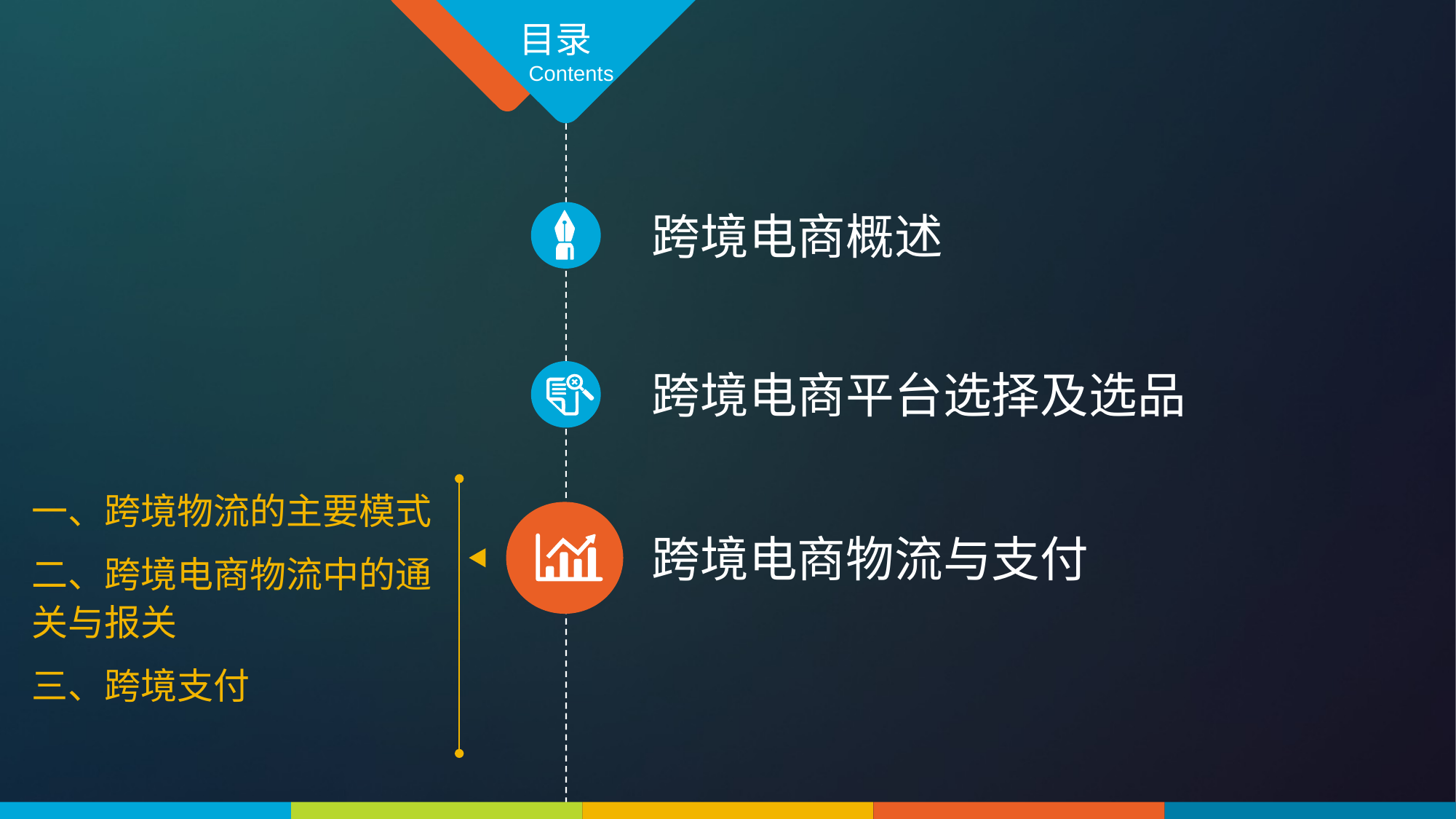

目录
Contents

跨境电商概述

跨境电商平台选择及选品

一、跨境物流的主要模式
二、跨境电商物流中的通关与报关
三、跨境支付

跨境电商物流与支付